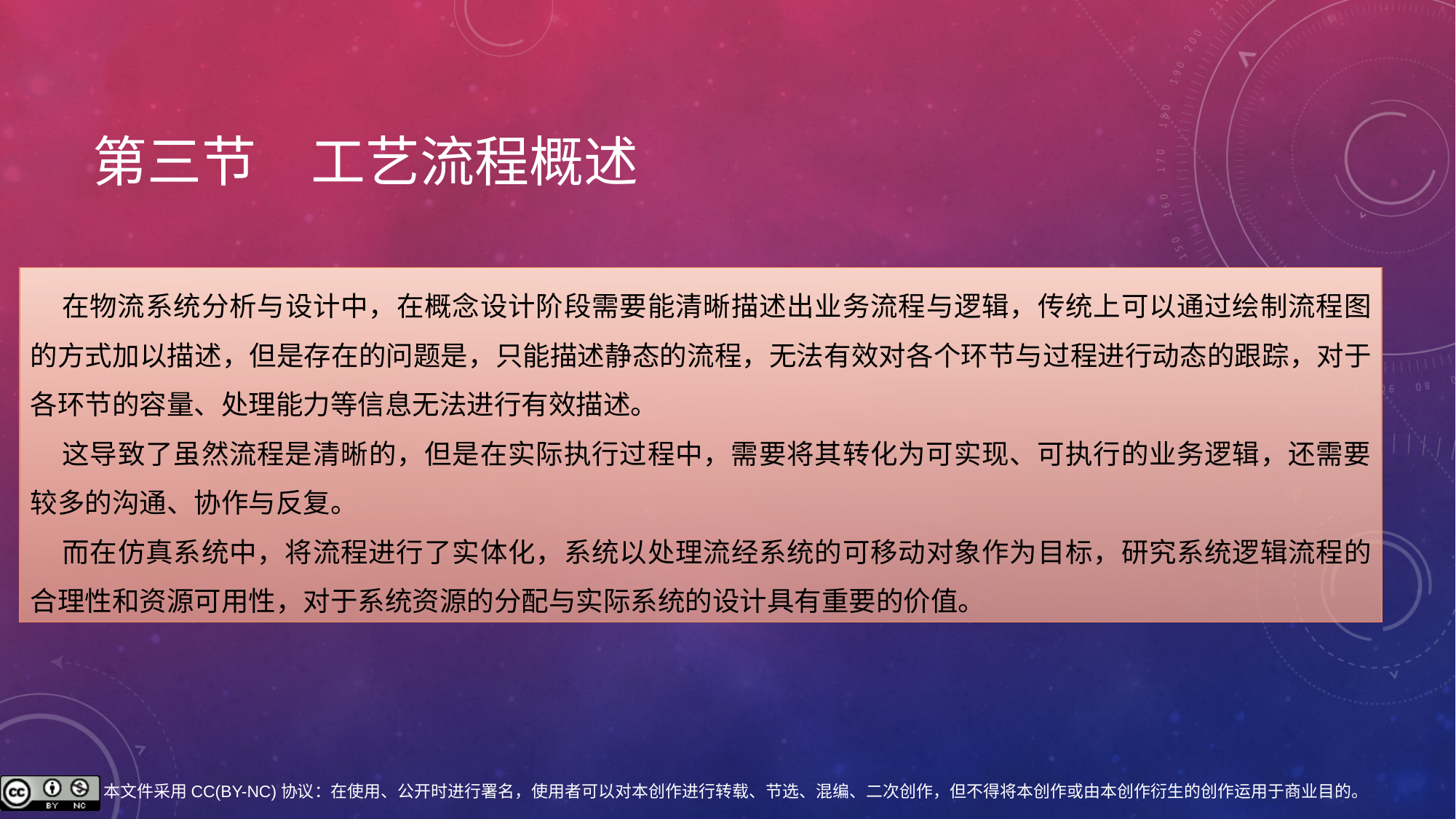

# 第三节	工艺流程概述

在物流系统分析与设计中，在概念设计阶段需要能清晰描述出业务流程与逻辑，传统上可以通过绘制流程图的方式加以描述，但是存在的问题是，只能描述静态的流程，无法有效对各个环节与过程进行动态的跟踪，对于各环节的容量、处理能力等信息无法进行有效描述。
这导致了虽然流程是清晰的，但是在实际执行过程中，需要将其转化为可实现、可执行的业务逻辑，还需要较多的沟通、协作与反复。
而在仿真系统中，将流程进行了实体化，系统以处理流经系统的可移动对象作为目标，研究系统逻辑流程的合理性和资源可用性，对于系统资源的分配与实际系统的设计具有重要的价值。